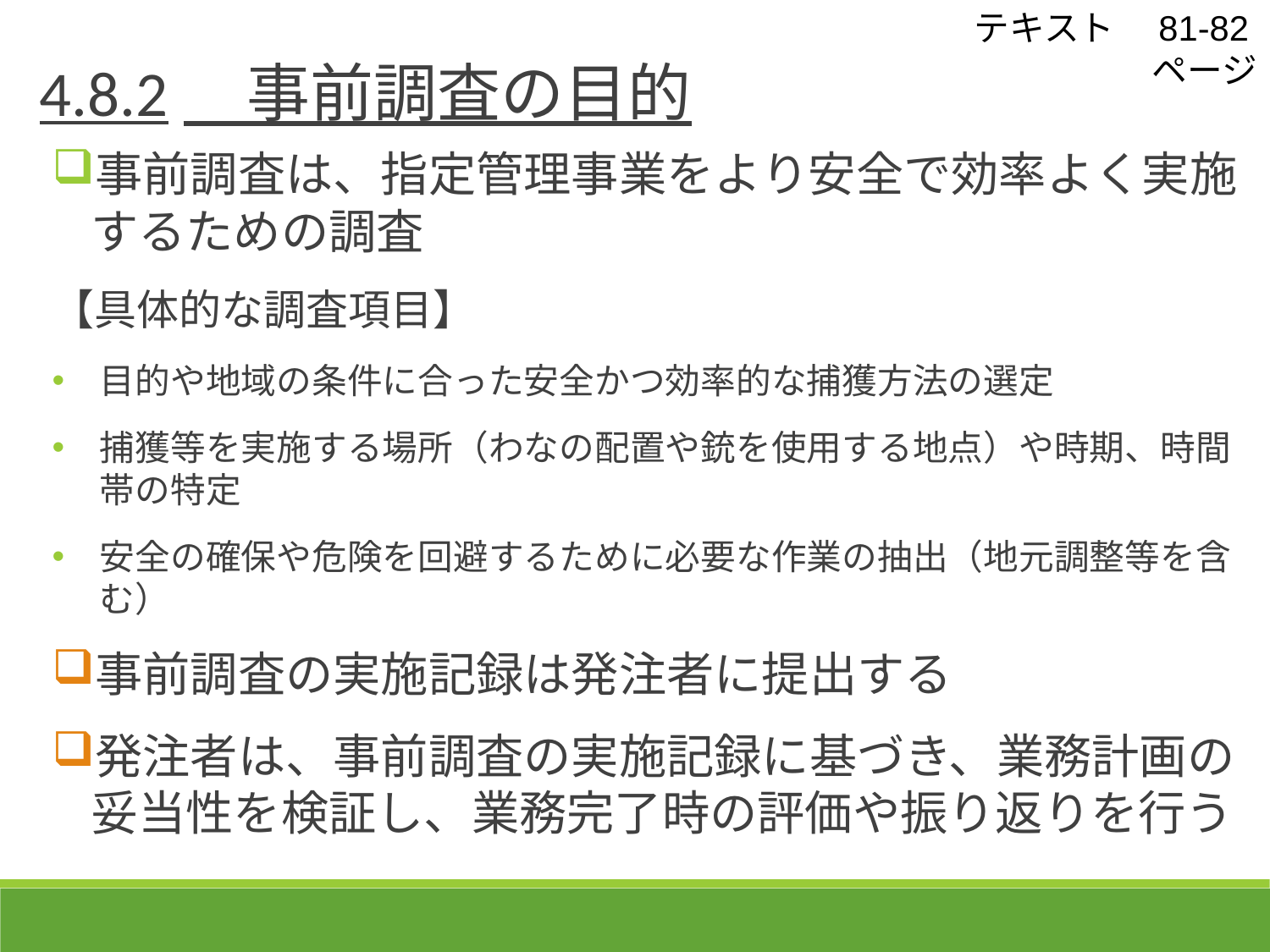

テキスト　81-82ページ
4.8.2　事前調査の目的
事前調査は、指定管理事業をより安全で効率よく実施するための調査
【具体的な調査項目】
目的や地域の条件に合った安全かつ効率的な捕獲方法の選定
捕獲等を実施する場所（わなの配置や銃を使用する地点）や時期、時間帯の特定
安全の確保や危険を回避するために必要な作業の抽出（地元調整等を含む）
事前調査の実施記録は発注者に提出する
発注者は、事前調査の実施記録に基づき、業務計画の妥当性を検証し、業務完了時の評価や振り返りを行う